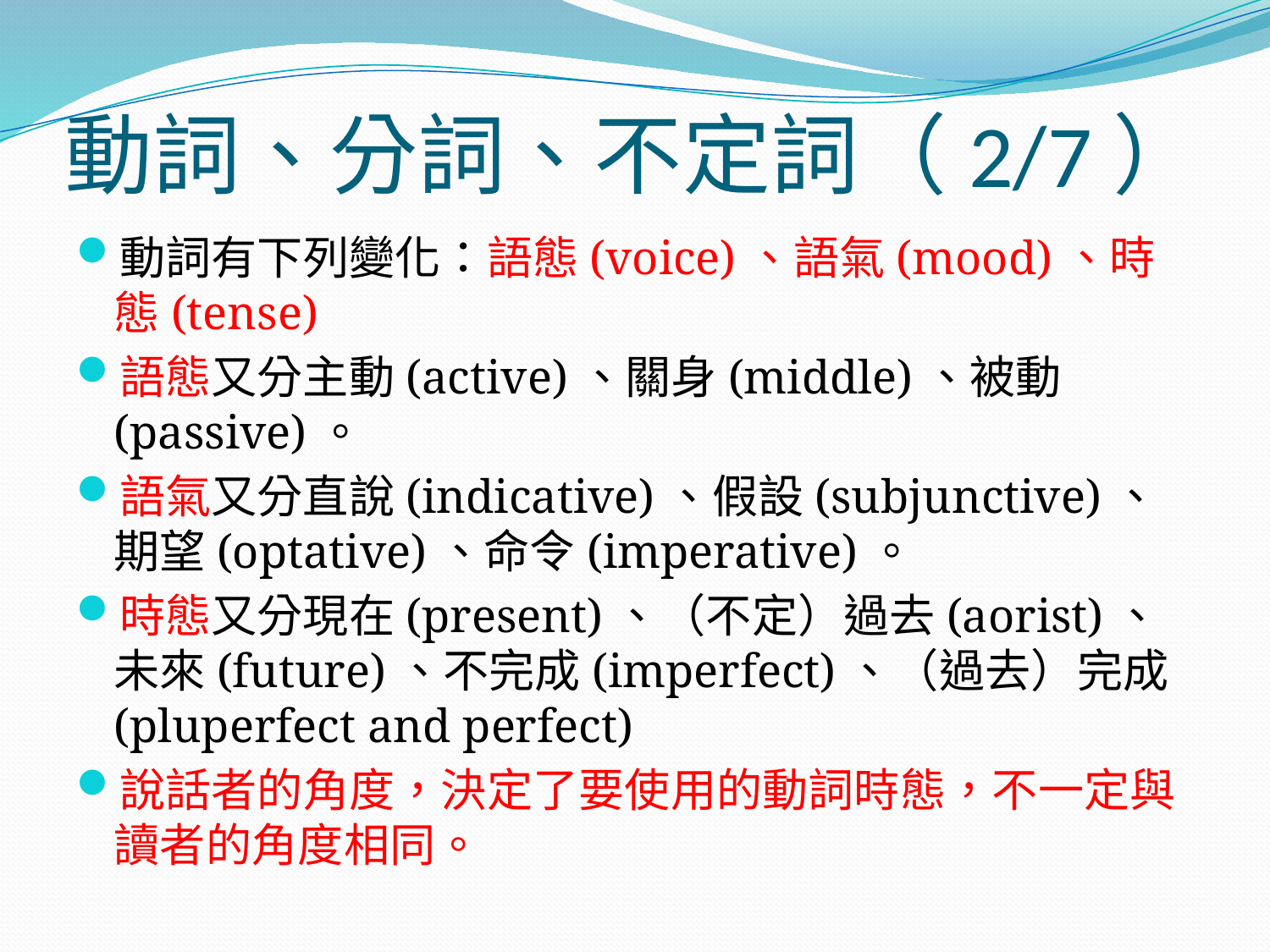

# 動詞、分詞、不定詞（2/7）
動詞有下列變化：語態(voice)、語氣(mood)、時態(tense)
語態又分主動(active)、關身(middle)、被動(passive)。
語氣又分直說(indicative)、假設(subjunctive)、期望(optative)、命令(imperative)。
時態又分現在(present)、（不定）過去(aorist)、未來(future)、不完成(imperfect)、（過去）完成(pluperfect and perfect)
說話者的角度，決定了要使用的動詞時態，不一定與讀者的角度相同。